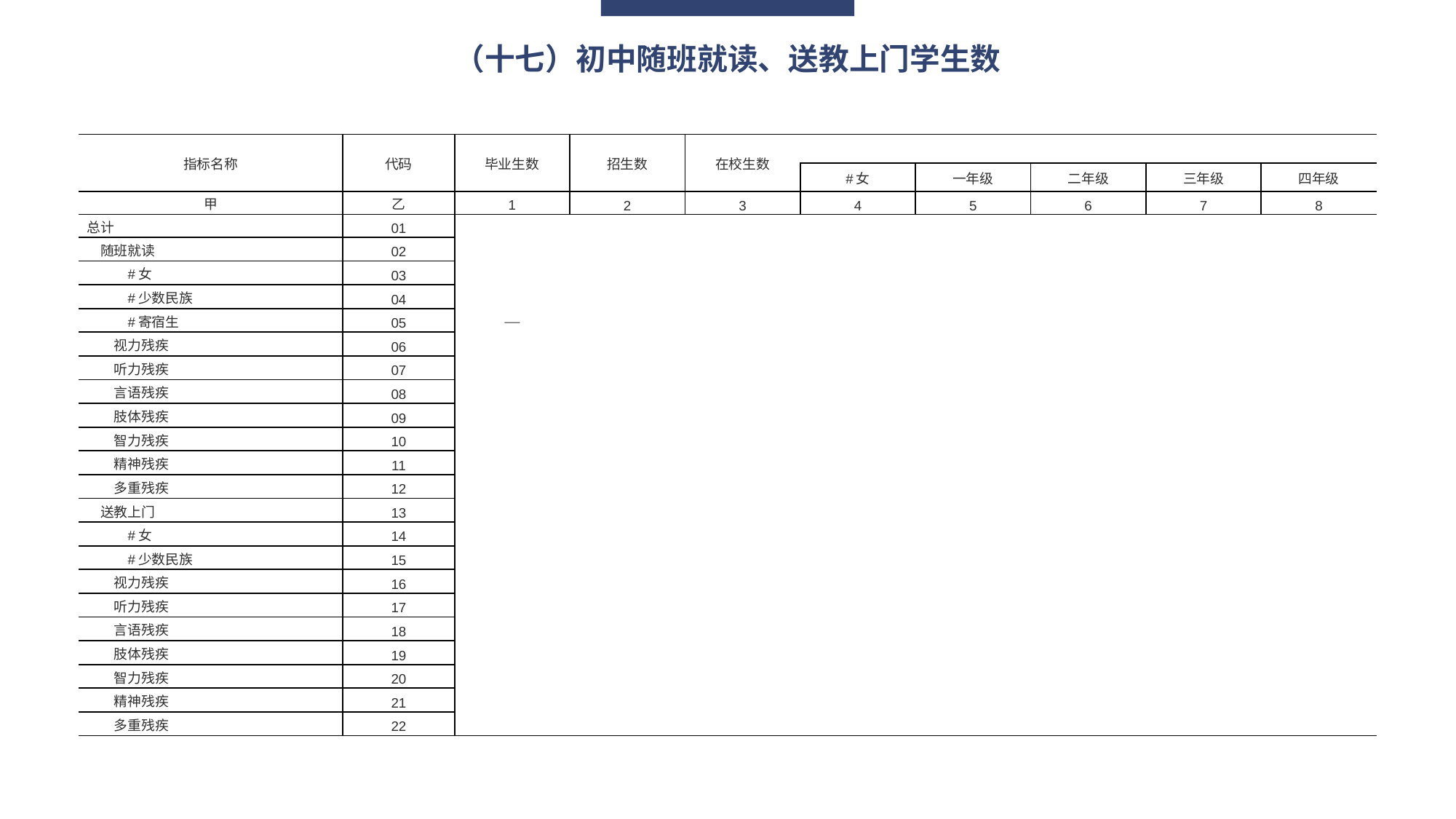

（十七）初中随班就读、送教上门学生数
| 指标名称 | 代码 | 毕业生数 | 招生数 | 在校生数 |  |  |  |  |  |
| --- | --- | --- | --- | --- | --- | --- | --- | --- | --- |
|  |  |  |  |  | #女 | 一年级 | 二年级 | 三年级 | 四年级 |
| 甲 | 乙 | 1 | 2 | 3 | 4 | 5 | 6 | 7 | 8 |
| 总计 | 01 |  |  |  |  |  |  |  |  |
| 随班就读 | 02 |  |  |  |  |  |  |  |  |
| #女 | 03 |  |  |  |  |  |  |  |  |
| #少数民族 | 04 |  |  |  |  |  |  |  |  |
| #寄宿生 | 05 | — |  |  |  |  |  |  |  |
| 视力残疾 | 06 |  |  |  |  |  |  |  |  |
| 听力残疾 | 07 |  |  |  |  |  |  |  |  |
| 言语残疾 | 08 |  |  |  |  |  |  |  |  |
| 肢体残疾 | 09 |  |  |  |  |  |  |  |  |
| 智力残疾 | 10 |  |  |  |  |  |  |  |  |
| 精神残疾 | 11 |  |  |  |  |  |  |  |  |
| 多重残疾 | 12 |  |  |  |  |  |  |  |  |
| 送教上门 | 13 |  |  |  |  |  |  |  |  |
| #女 | 14 |  |  |  |  |  |  |  |  |
| #少数民族 | 15 |  |  |  |  |  |  |  |  |
| 视力残疾 | 16 |  |  |  |  |  |  |  |  |
| 听力残疾 | 17 |  |  |  |  |  |  |  |  |
| 言语残疾 | 18 |  |  |  |  |  |  |  |  |
| 肢体残疾 | 19 |  |  |  |  |  |  |  |  |
| 智力残疾 | 20 |  |  |  |  |  |  |  |  |
| 精神残疾 | 21 |  |  |  |  |  |  |  |  |
| 多重残疾 | 22 |  |  |  |  |  |  |  |  |